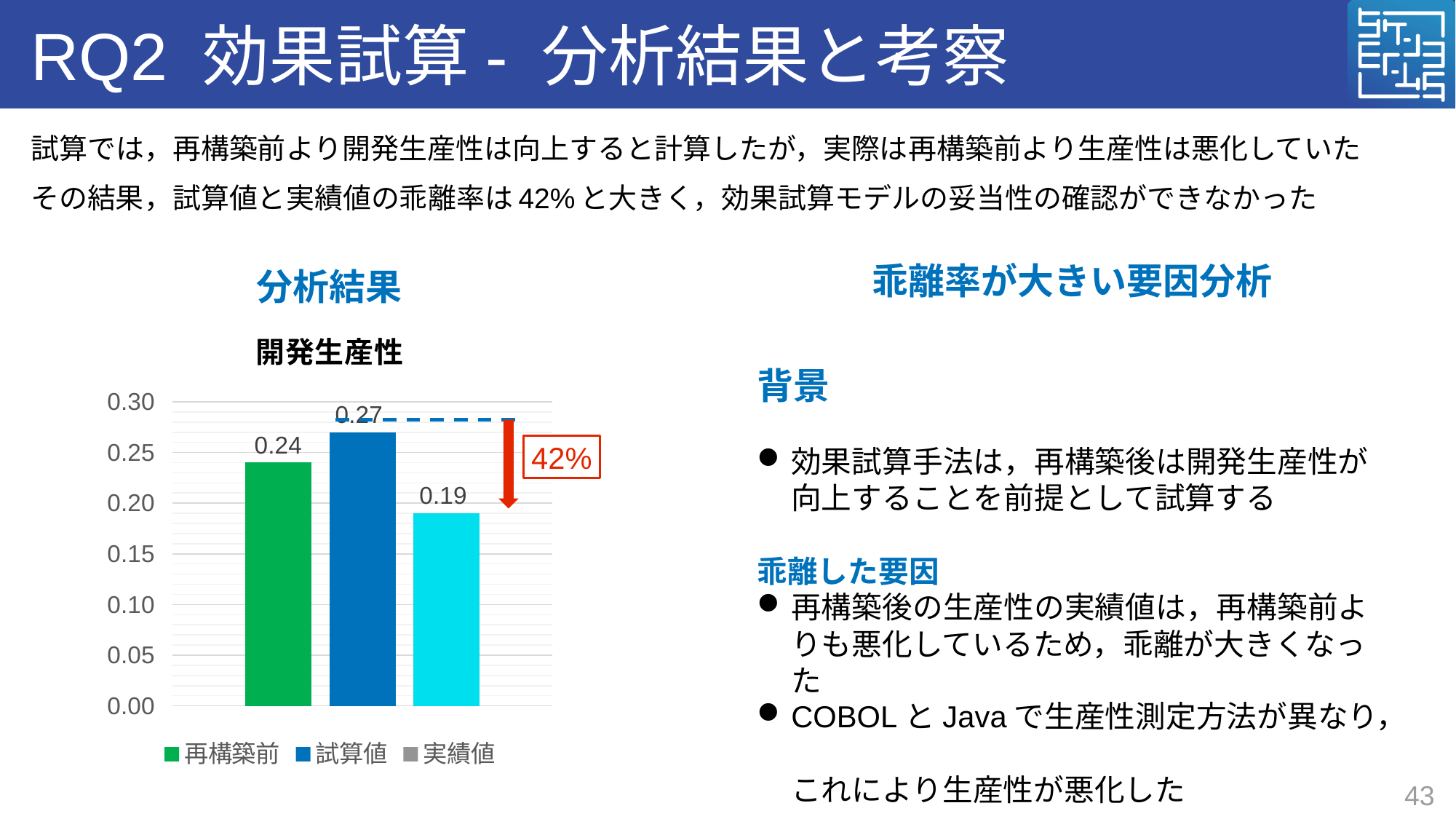

# RQ2 効果試算- 分析結果と考察
試算では，再構築前より開発生産性は向上すると計算したが，実際は再構築前より生産性は悪化していた
その結果，試算値と実績値の乖離率は42%と大きく，効果試算モデルの妥当性の確認ができなかった
乖離率が大きい要因分析
分析結果

### Chart: 開発生産性

| Category | 再構築前 | 試算値 | 実績値 |
|---|---|---|---|
| 開発生産性 | 0.24 | 0.27 | 0.19 |
背景

効果試算手法は，再構築後は開発生産性が向上することを前提として試算する

乖離した要因
再構築後の生産性の実績値は，再構築前よりも悪化しているため，乖離が大きくなった
COBOLとJavaで生産性測定方法が異なり，
これにより生産性が悪化した

42%
43